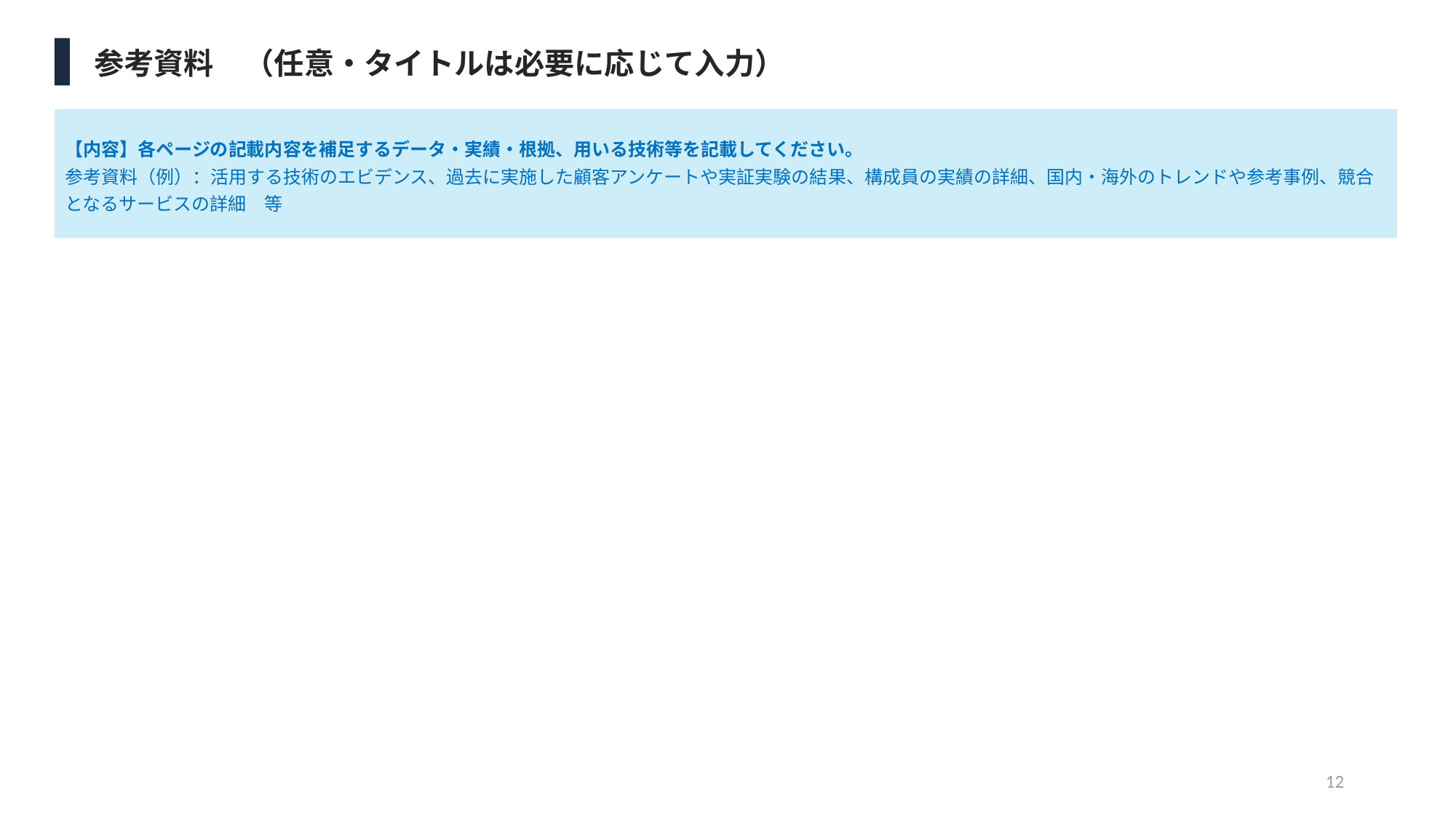

参考資料　（任意・タイトルは必要に応じて入力）
【内容】各ページの記載内容を補足するデータ・実績・根拠、用いる技術等を記載してください。
参考資料（例）：活用する技術のエビデンス、過去に実施した顧客アンケートや実証実験の結果、構成員の実績の詳細、国内・海外のトレンドや参考事例、競合となるサービスの詳細　等
12